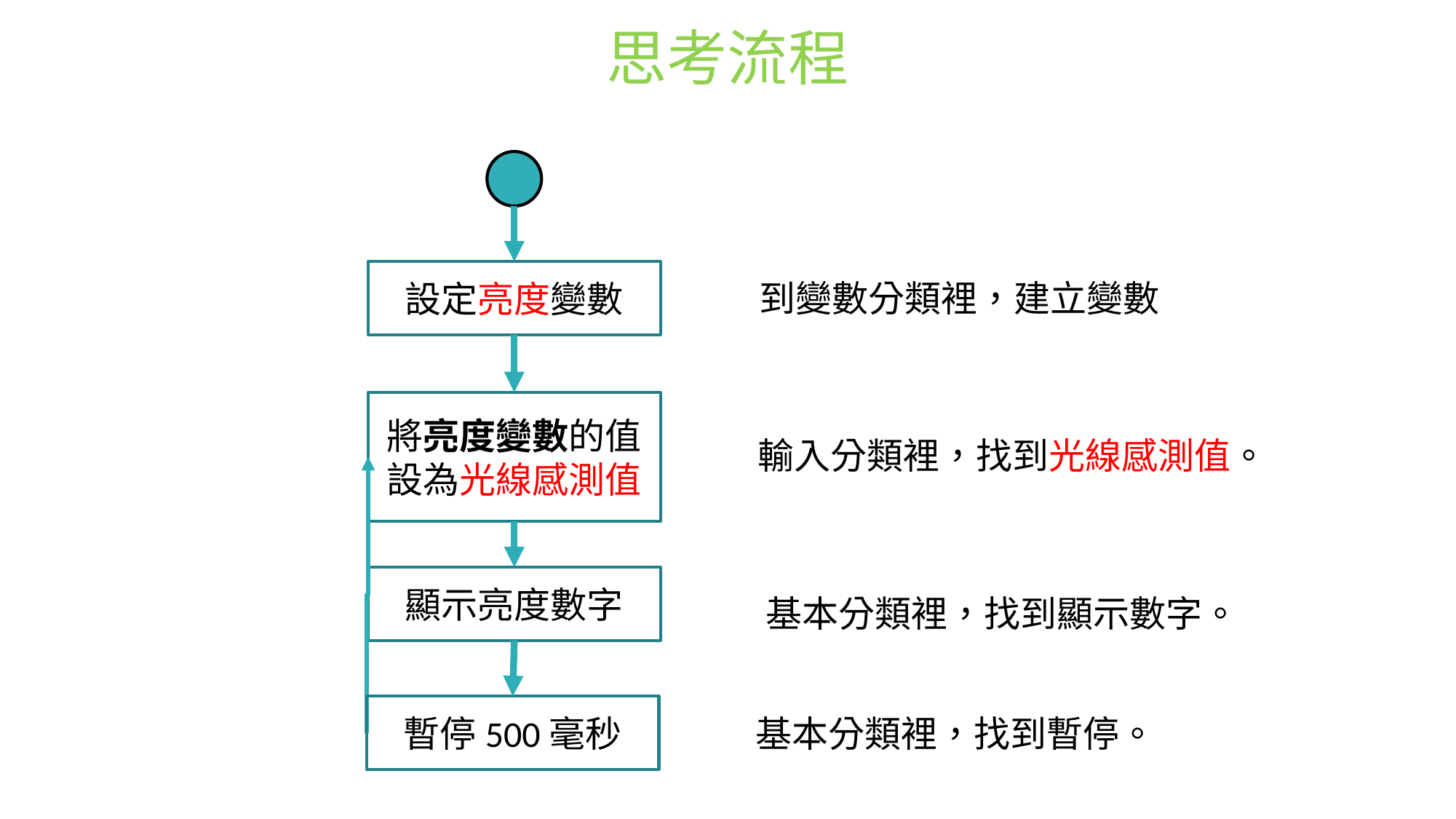

# 思考流程

設定亮度變數
將亮度變數的值設為光線感測值
顯示亮度數字
暫停500毫秒
到變數分類裡，建立變數
輸入分類裡，找到光線感測值。
基本分類裡，找到顯示數字。
基本分類裡，找到暫停。